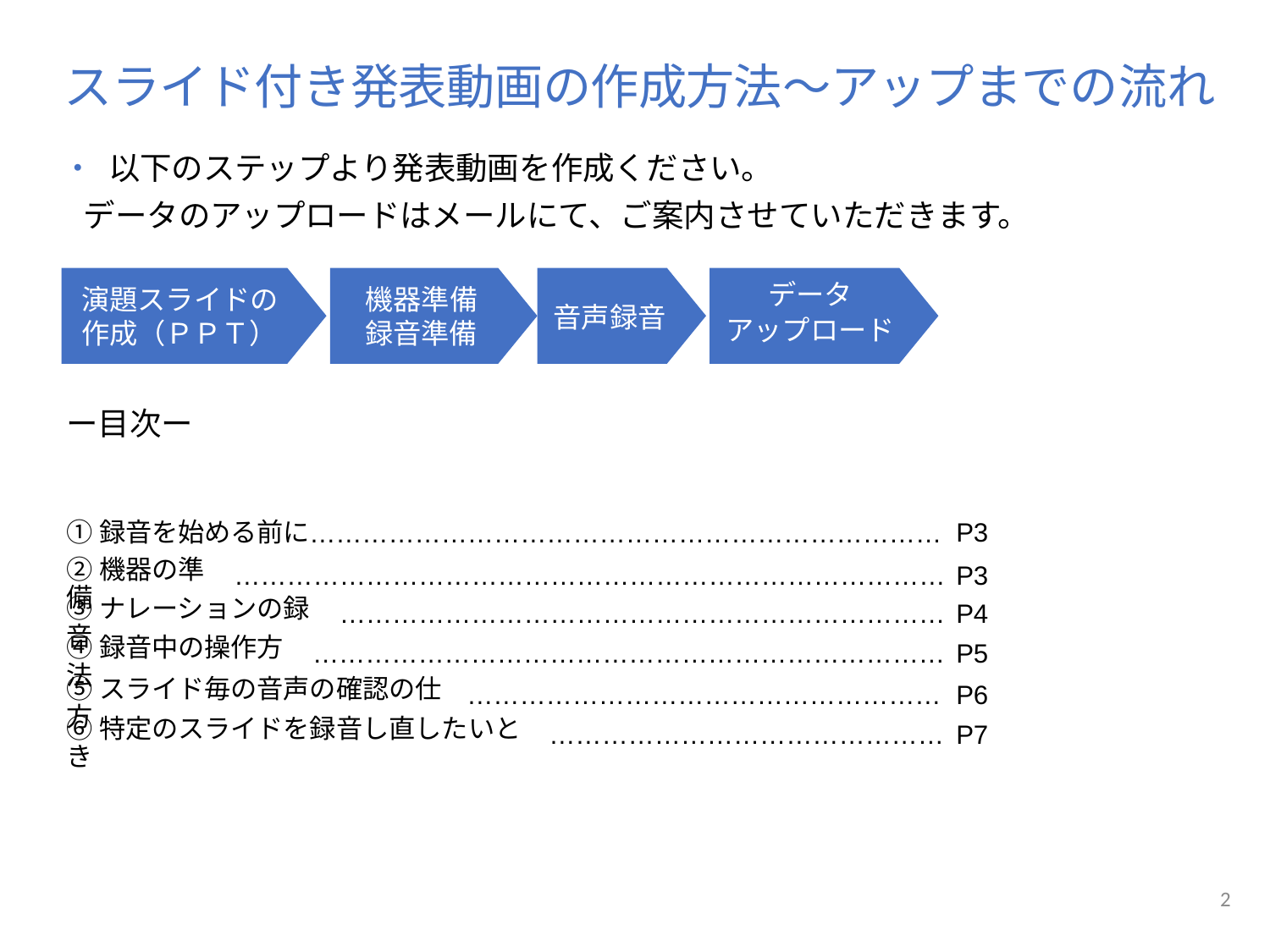

スライド付き発表動画の作成方法～アップまでの流れ
• 以下のステップより発表動画を作成ください。
  データのアップロードはメールにて、ご案内させていただきます。

データ
アップロード
演題スライドの
作成（ＰＰＴ）
機器準備
録音準備
音声録音
ー目次ー
①録音を始める前に
P3
………………………………………………………………
②機器の準備
………………………………………………………………………
P3
③ナレーションの録音
……………………………………………………………
P4
④録音中の操作方法
………………………………………………………………
P5
⑤スライド毎の音声の確認の仕方
………………………………………………
P6
⑥特定のスライドを録音し直したいとき
………………………………………
P7
2